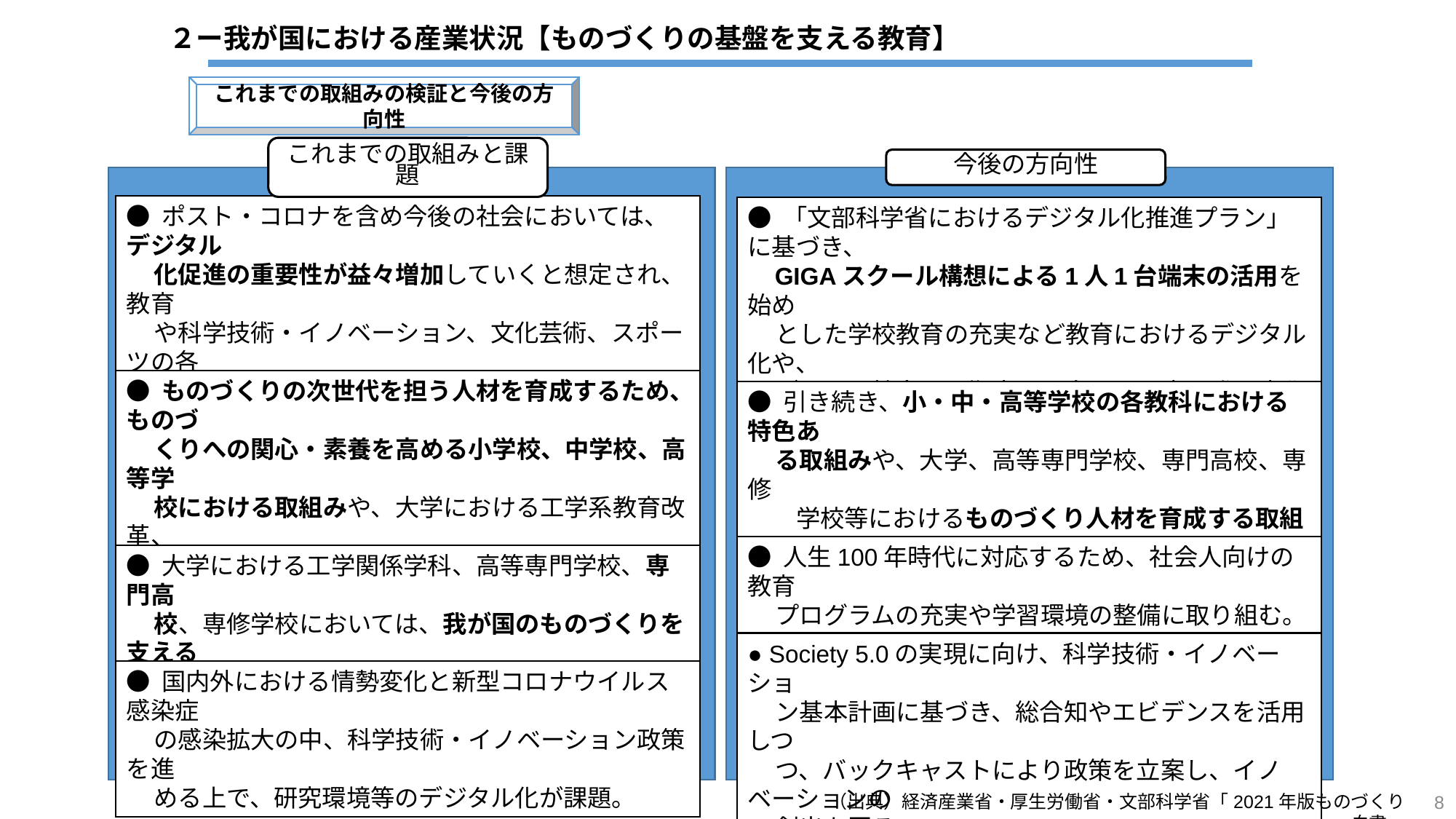

２ー我が国における産業状況【ものづくりの基盤を支える教育】

これまでの取組みの検証と今後の方向性
これまでの取組みと課題
今後の方向性

● ポスト・コロナを含め今後の社会においては、デジタル
    化促進の重要性が益々増加していくと想定され、教育
    や科学技術・イノベーション、文化芸術、スポーツの各
    分野において、DXに係る取組みを早急かつ一体的に
　　推進することが必要。
● 「文部科学省におけるデジタル化推進プラン」に基づき、
    GIGAスクール構想による1人1台端末の活用を始め
    とした学校教育の充実など教育におけるデジタル化や、
    デジタル社会の早期実現に向けた研究開発、文化芸
    術分野におけるDX化の取組み等を進める。
● ものづくりの次世代を担う人材を育成するため、ものづ
    くりへの関心・素養を高める小学校、中学校、高等学
    校における取組みや、大学における工学系教育改革、
　　高等専門学校における人材育成など、ものづくりに関
　　する教育を実施。
● 引き続き、小・中・高等学校の各教科における特色あ
    る取組みや、大学、高等専門学校、専門高校、専修
　　学校等におけるものづくり人材を育成する取組みを一
　　層充実。
● 人生100年時代に対応するため、社会人向けの教育
    プログラムの充実や学習環境の整備に取り組む。
● 大学における工学関係学科、高等専門学校、専門高
    校、専修学校においては、我が国のものづくりを支える
    高度な技術者などを多数輩出してきたところ。
● Society 5.0の実現に向け、科学技術・イノベーショ
    ン基本計画に基づき、総合知やエビデンスを活用しつ
    つ、バックキャストにより政策を立案し、イノベーションの
    創出を図る。
● 国内外における情勢変化と新型コロナウイルス感染症
    の感染拡大の中、科学技術・イノベーション政策を進
    める上で、研究環境等のデジタル化が課題。
8
（出典）経済産業省・厚生労働省・文部科学省「2021年版ものづくり白書」